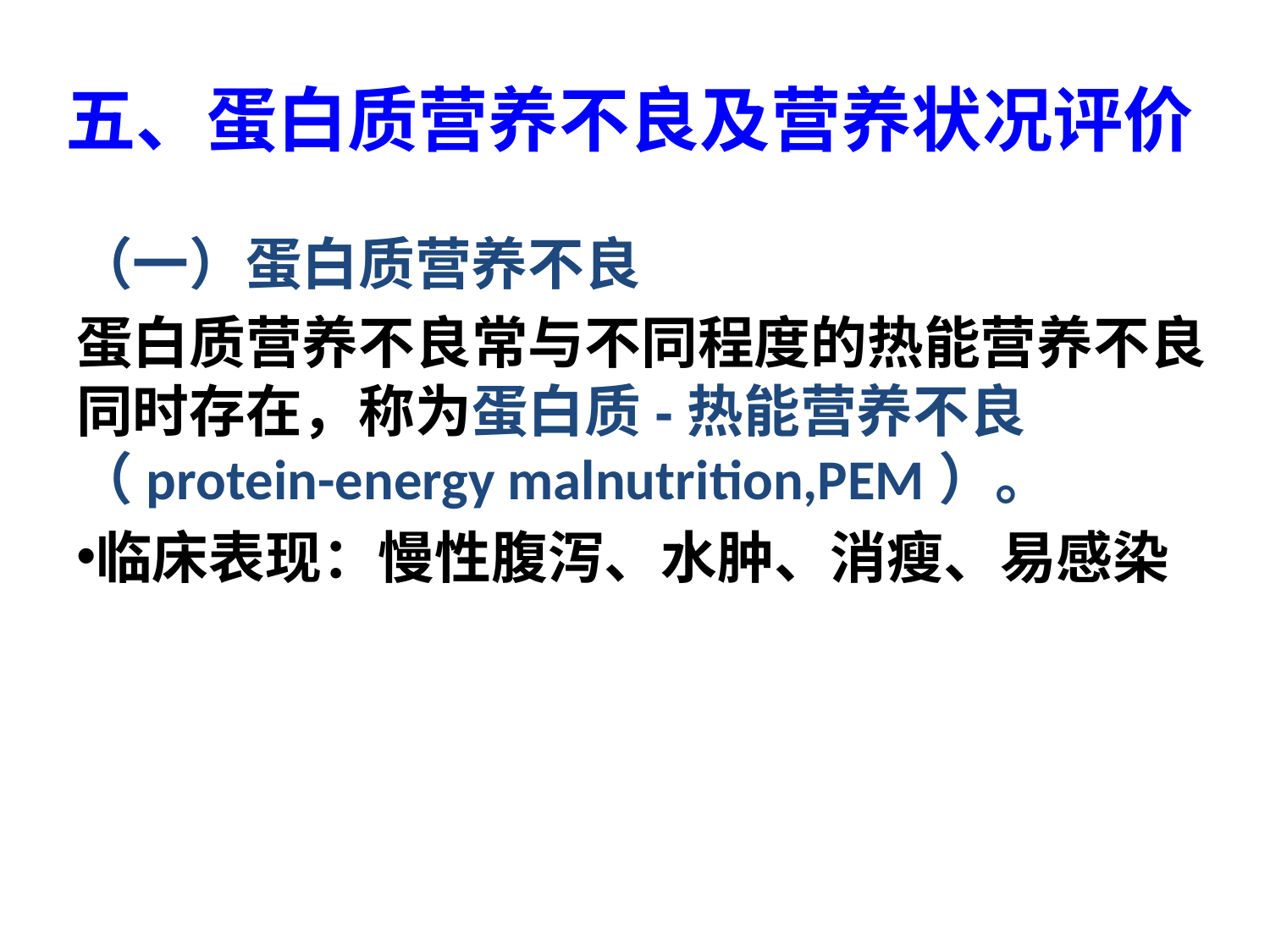

# 五、蛋白质营养不良及营养状况评价
（一）蛋白质营养不良
蛋白质营养不良常与不同程度的热能营养不良同时存在，称为蛋白质-热能营养不良（protein-energy malnutrition,PEM）。
临床表现：慢性腹泻、水肿、消瘦、易感染